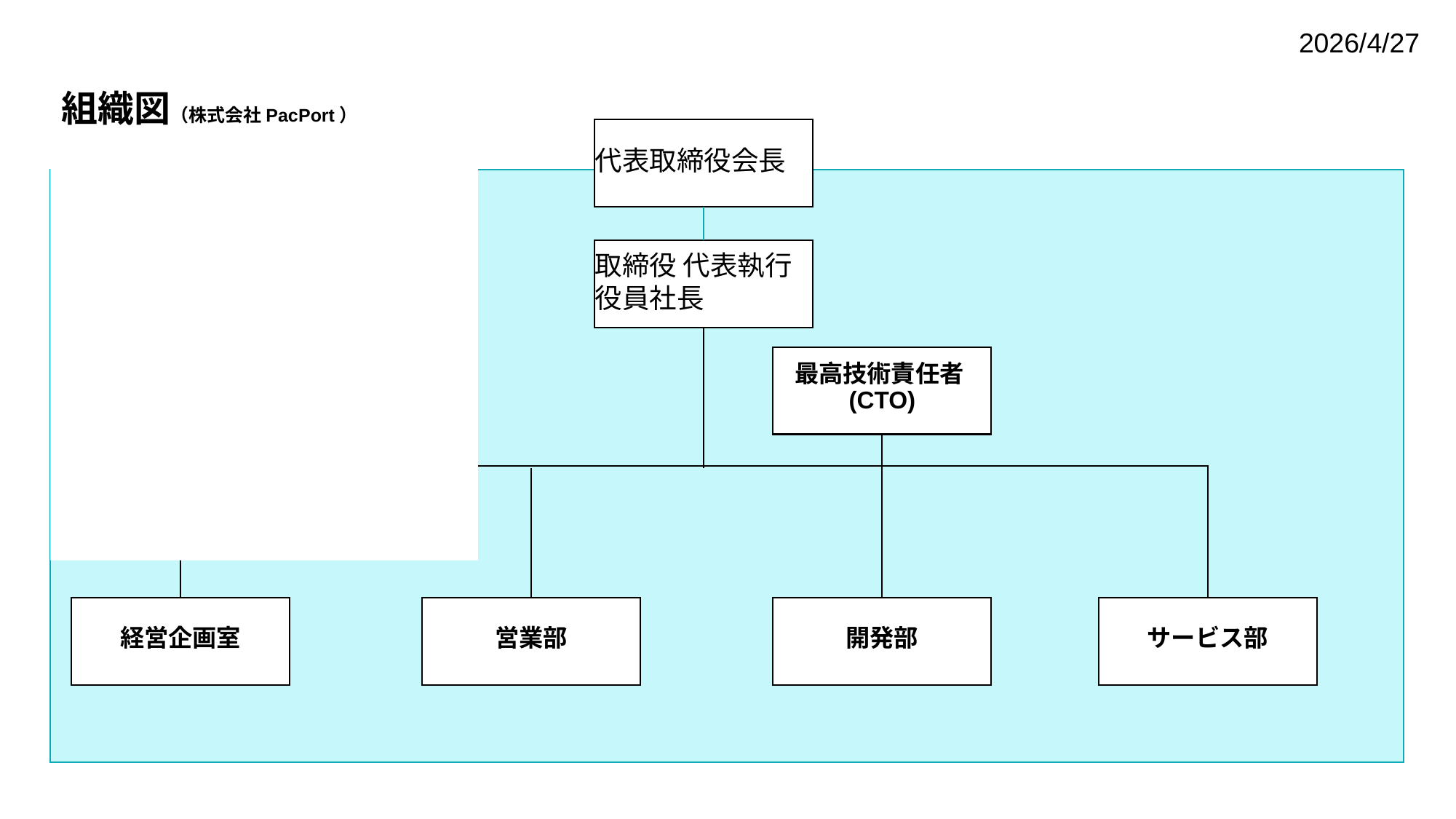

2026/4/27
組織図（株式会社PacPort）
代表取締役会長
ISMS適用範囲

取締役 代表執行役員社長
最高技術責任者(CTO)
経営企画室
営業部
開発部
サービス部